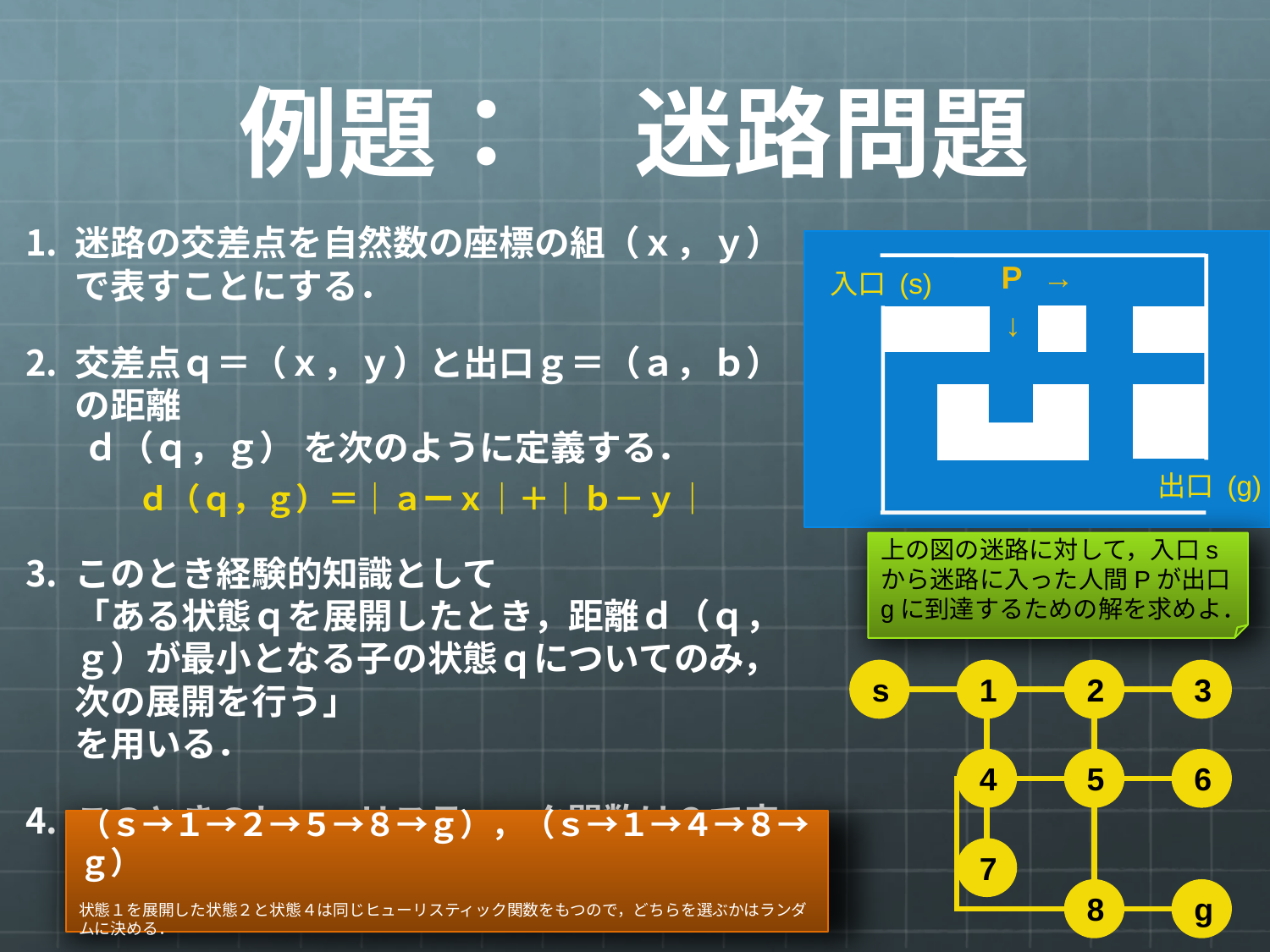

# 例題：　迷路問題
迷路の交差点を自然数の座標の組（ｘ，ｙ）で表すことにする．
交差点ｑ＝（ｘ，ｙ）と出口ｇ＝（ａ，ｂ）の距離
 ｄ（ｑ，ｇ） を次のように定義する．
ｄ（ｑ，ｇ）＝｜ａーｘ｜＋｜ｂ－ｙ｜
このとき経験的知識として
「ある状態ｑを展開したとき，距離ｄ（ｑ，ｇ）が最小となる子の状態ｑについてのみ，次の展開を行う」
を用いる．
このときのヒューリスティック関数は２で定義した式を用いる．

→
P

入口 (s)
↓
出口 (g)
上の図の迷路に対して，入口sから迷路に入った人間Pが出口gに到達するための解を求めよ．
s
1
2
3
4
5
6
7
8
g
（ｓ→１→２→５→８→ｇ），（ｓ→１→４→８→ｇ）

状態１を展開した状態２と状態４は同じヒューリスティック関数をもつので，どちらを選ぶかはランダムに決める．